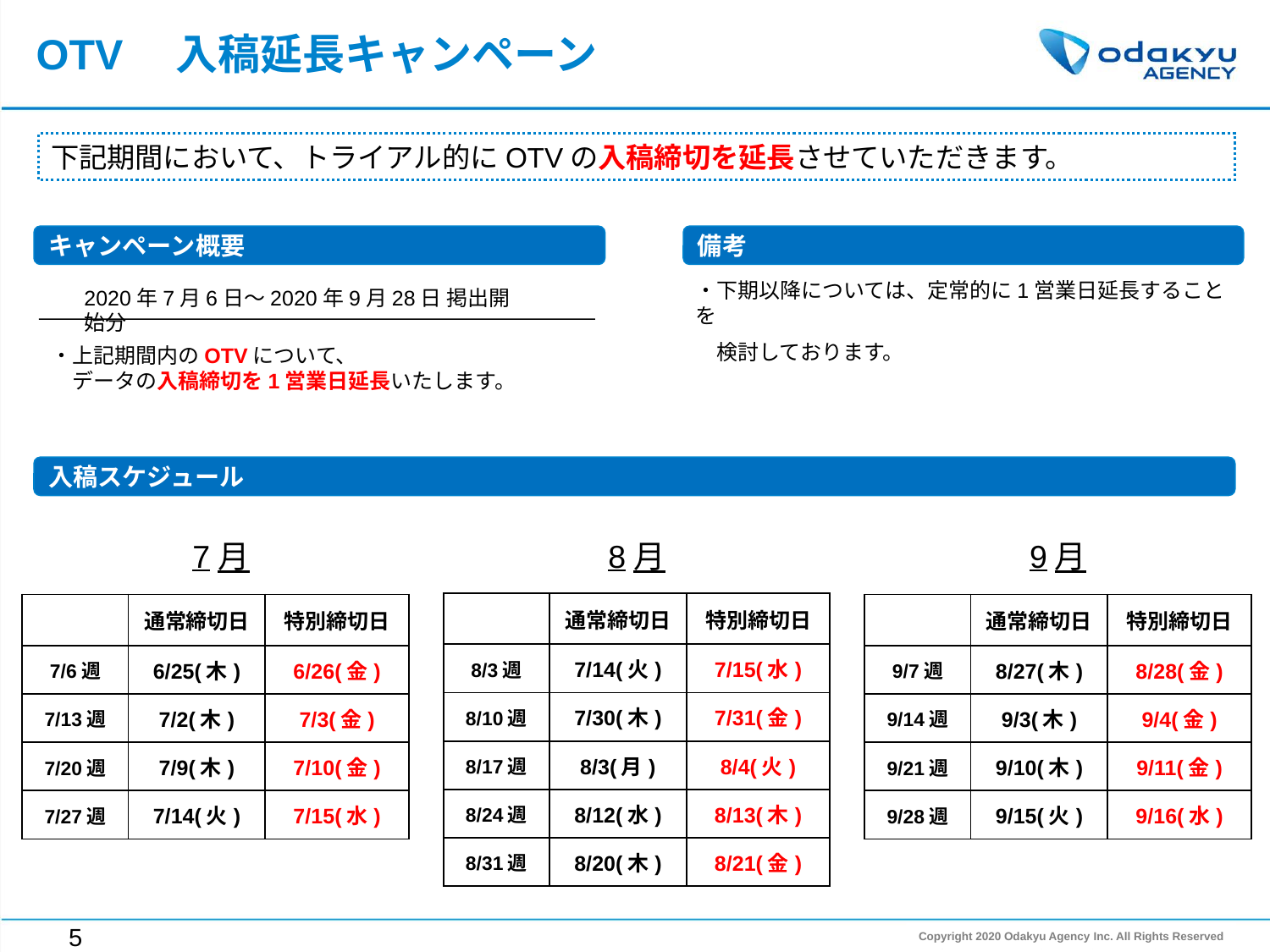

OTV　入稿延長キャンペーン
下記期間において、トライアル的にOTVの入稿締切を延長させていただきます。
キャンペーン概要
備考
・下期以降については、定常的に1営業日延長することを
　検討しております。
2020年7月6日～2020年9月28日 掲出開始分

・上記期間内のOTVについて、
　データの入稿締切を1営業日延長いたします。
入稿スケジュール
7月
8月
9月
|  | 通常締切日 | 特別締切日 |
| --- | --- | --- |
| 8/3週 | 7/14(火) | 7/15(水) |
| 8/10週 | 7/30(木) | 7/31(金) |
| 8/17週 | 8/3(月) | 8/4(火) |
| 8/24週 | 8/12(水) | 8/13(木) |
| 8/31週 | 8/20(木) | 8/21(金) |
|  | 通常締切日 | 特別締切日 |
| --- | --- | --- |
| 7/6週 | 6/25(木) | 6/26(金) |
| 7/13週 | 7/2(木) | 7/3(金) |
| 7/20週 | 7/9(木) | 7/10(金) |
| 7/27週 | 7/14(火) | 7/15(水) |
|  | 通常締切日 | 特別締切日 |
| --- | --- | --- |
| 9/7週 | 8/27(木) | 8/28(金) |
| 9/14週 | 9/3(木) | 9/4(金) |
| 9/21週 | 9/10(木) | 9/11(金) |
| 9/28週 | 9/15(火) | 9/16(水) |
5